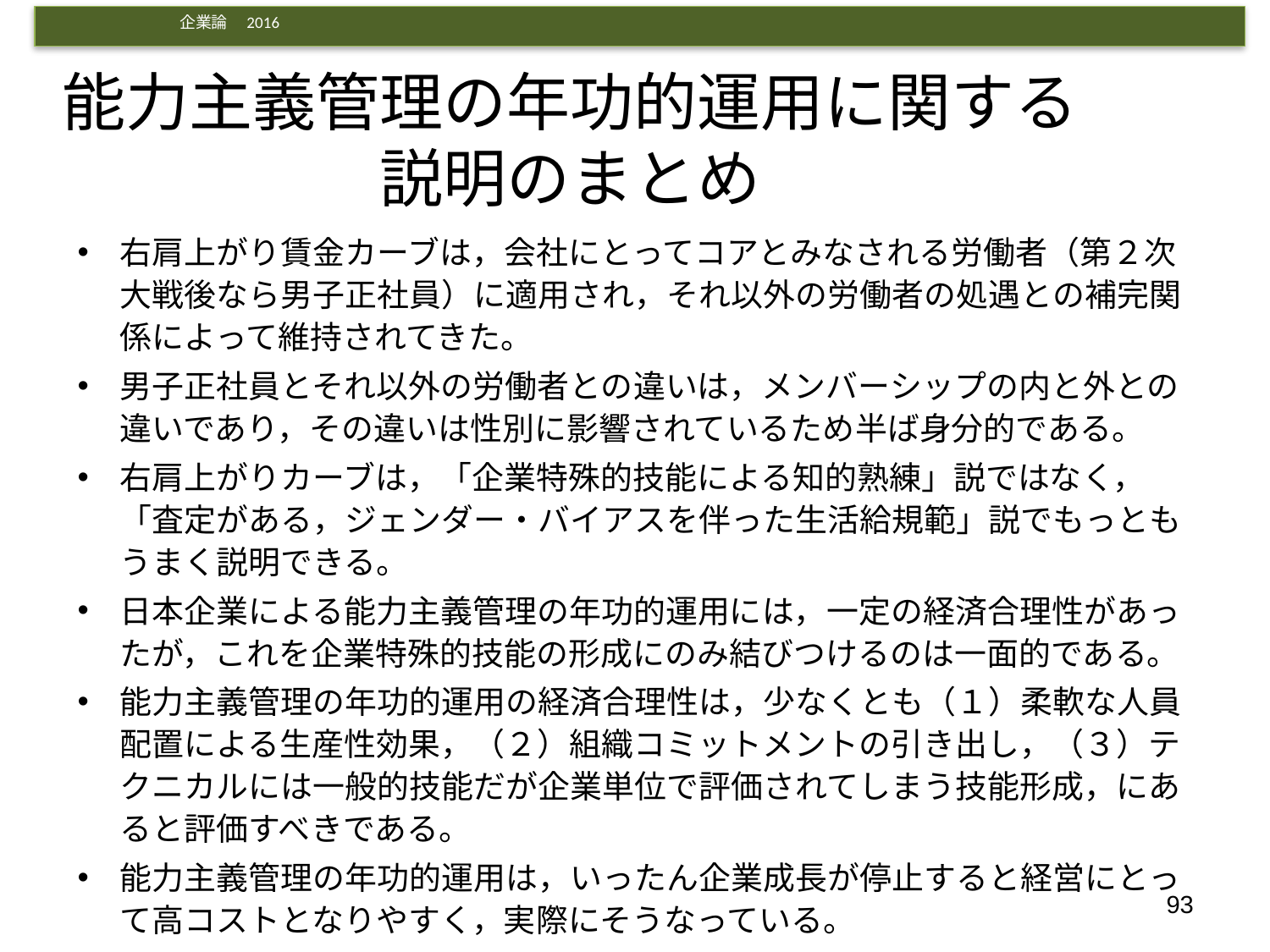

# 能力主義管理の年功的運用に関する説明のまとめ
右肩上がり賃金カーブは，会社にとってコアとみなされる労働者（第２次大戦後なら男子正社員）に適用され，それ以外の労働者の処遇との補完関係によって維持されてきた。
男子正社員とそれ以外の労働者との違いは，メンバーシップの内と外との違いであり，その違いは性別に影響されているため半ば身分的である。
右肩上がりカーブは，「企業特殊的技能による知的熟練」説ではなく，「査定がある，ジェンダー・バイアスを伴った生活給規範」説でもっともうまく説明できる。
日本企業による能力主義管理の年功的運用には，一定の経済合理性があったが，これを企業特殊的技能の形成にのみ結びつけるのは一面的である。
能力主義管理の年功的運用の経済合理性は，少なくとも（１）柔軟な人員配置による生産性効果，（２）組織コミットメントの引き出し，（３）テクニカルには一般的技能だが企業単位で評価されてしまう技能形成，にあると評価すべきである。
能力主義管理の年功的運用は，いったん企業成長が停止すると経営にとって高コストとなりやすく，実際にそうなっている。
93